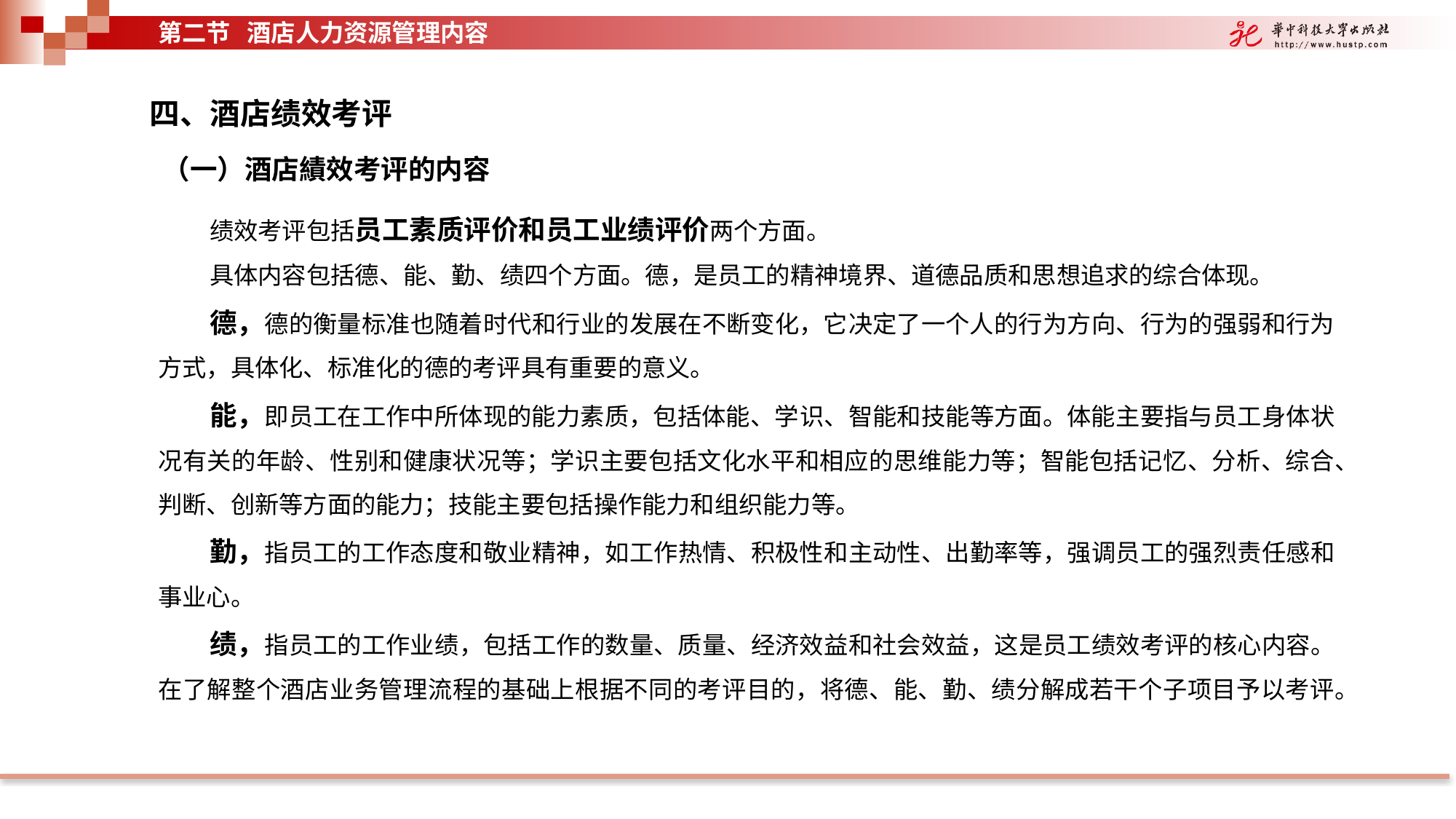

第二节   酒店人力资源管理内容
四、酒店绩效考评
（一）酒店績效考评的内容
绩效考评包括员工素质评价和员工业绩评价两个方面。
具体内容包括德、能、勤、绩四个方面。德，是员工的精神境界、道德品质和思想追求的综合体现。
德，德的衡量标准也随着时代和行业的发展在不断变化，它决定了一个人的行为方向、行为的强弱和行为方式，具体化、标准化的德的考评具有重要的意义。
能，即员工在工作中所体现的能力素质，包括体能、学识、智能和技能等方面。体能主要指与员工身体状况有关的年龄、性别和健康状况等；学识主要包括文化水平和相应的思维能力等；智能包括记忆、分析、综合、判断、创新等方面的能力；技能主要包括操作能力和组织能力等。
勤，指员工的工作态度和敬业精神，如工作热情、积极性和主动性、出勤率等，强调员工的强烈责任感和事业心。
绩，指员工的工作业绩，包括工作的数量、质量、经济效益和社会效益，这是员工绩效考评的核心内容。在了解整个酒店业务管理流程的基础上根据不同的考评目的，将德、能、勤、绩分解成若干个子项目予以考评。